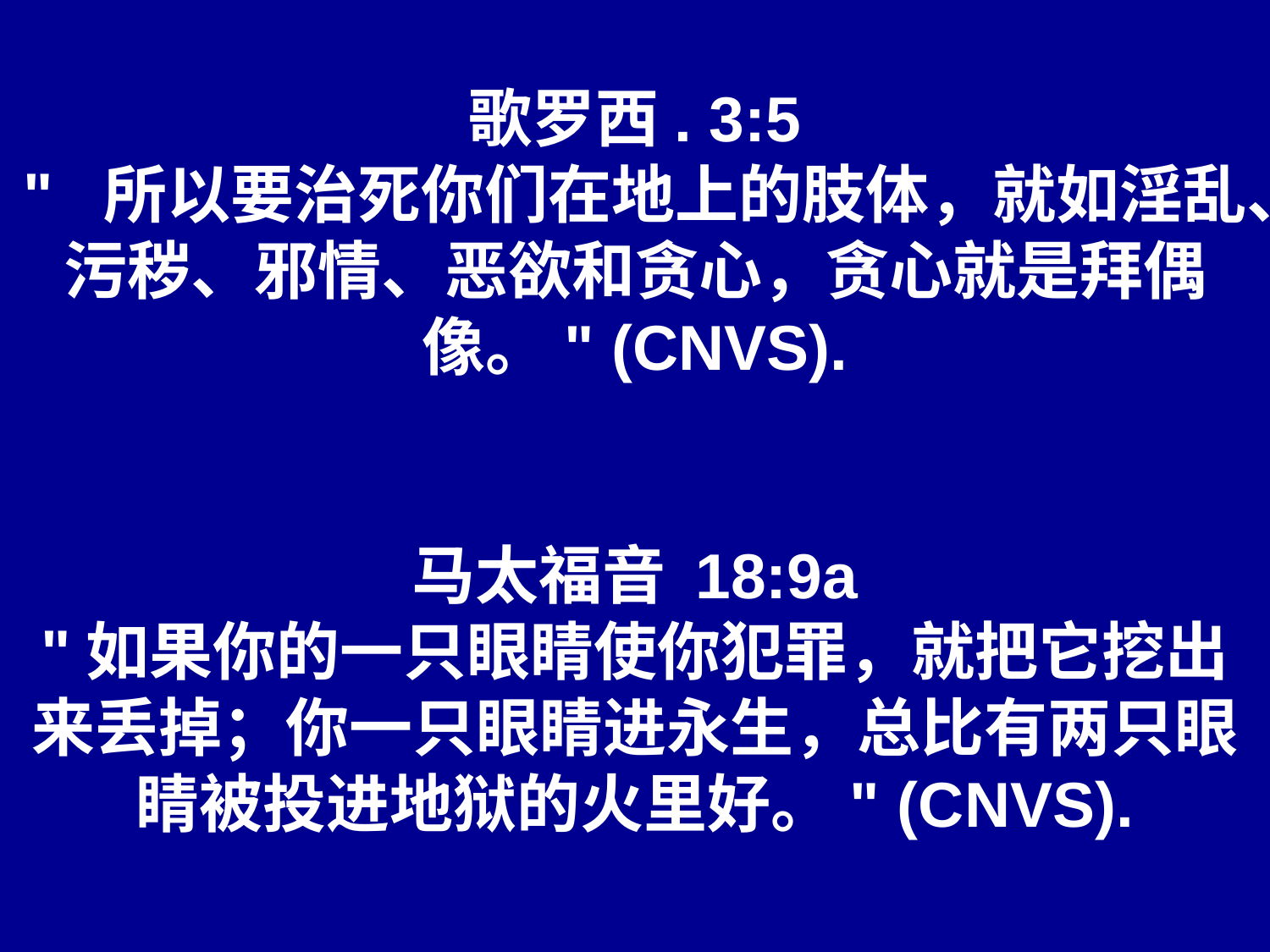

# 歌罗西. 3:5 "  所以要治死你们在地上的肢体，就如淫乱、污秽、邪情、恶欲和贪心，贪心就是拜偶像。" (CNVS). 马太福音 18:9a "如果你的一只眼睛使你犯罪，就把它挖出来丢掉；你一只眼睛进永生，总比有两只眼睛被投进地狱的火里好。" (CNVS).